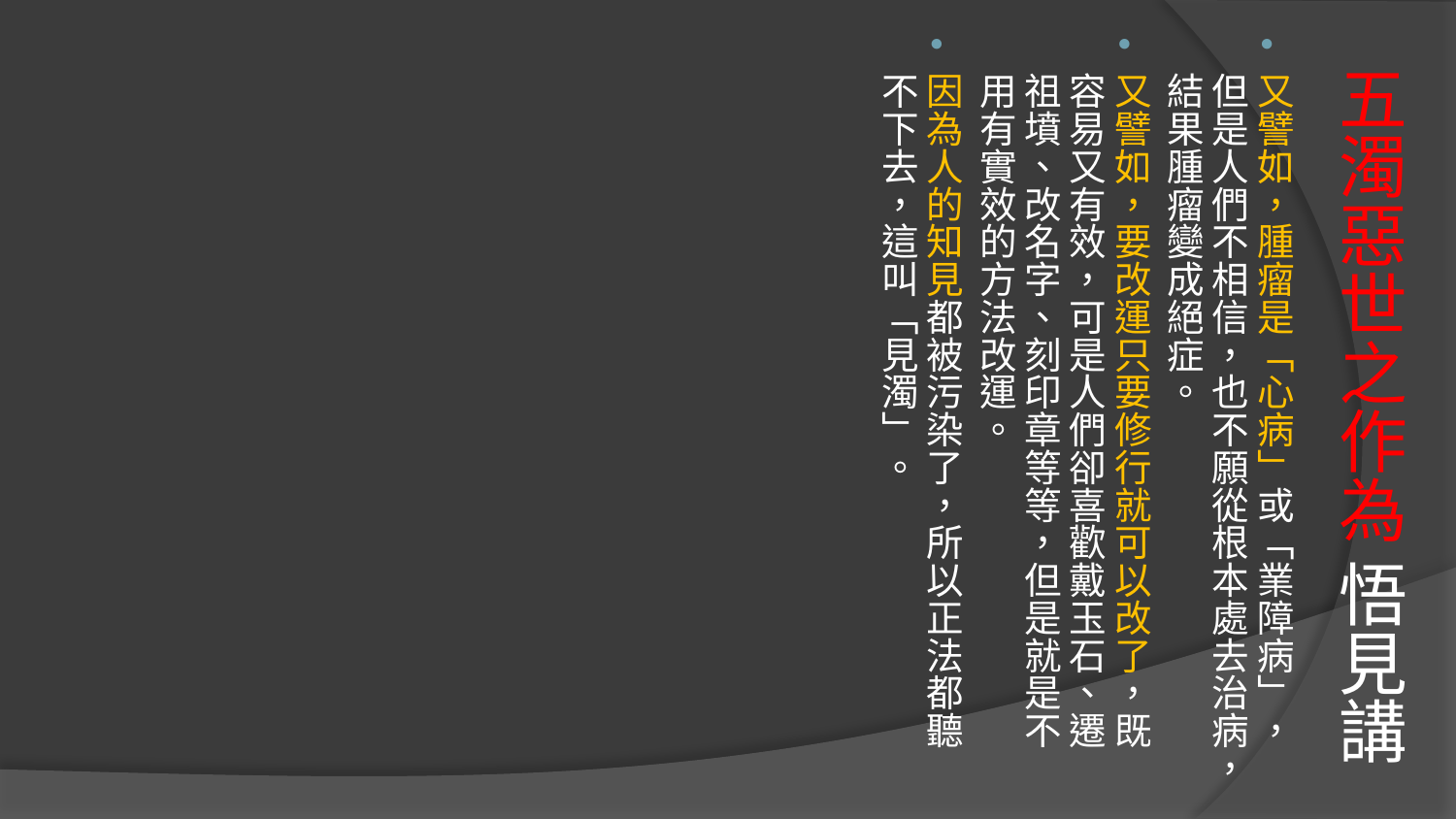

又譬如，腫瘤是「心病」或「業障病」，但是人們不相信，也不願從根本處去治病，結果腫瘤變成絕症。
又譬如，要改運只要修行就可以改了，既容易又有效，可是人們卻喜歡戴玉石、遷祖墳、改名字、刻印章等等，但是就是不用有實效的方法改運。
因為人的知見都被污染了，所以正法都聽不下去，這叫「見濁」。

# 五濁惡世之作為 悟見講